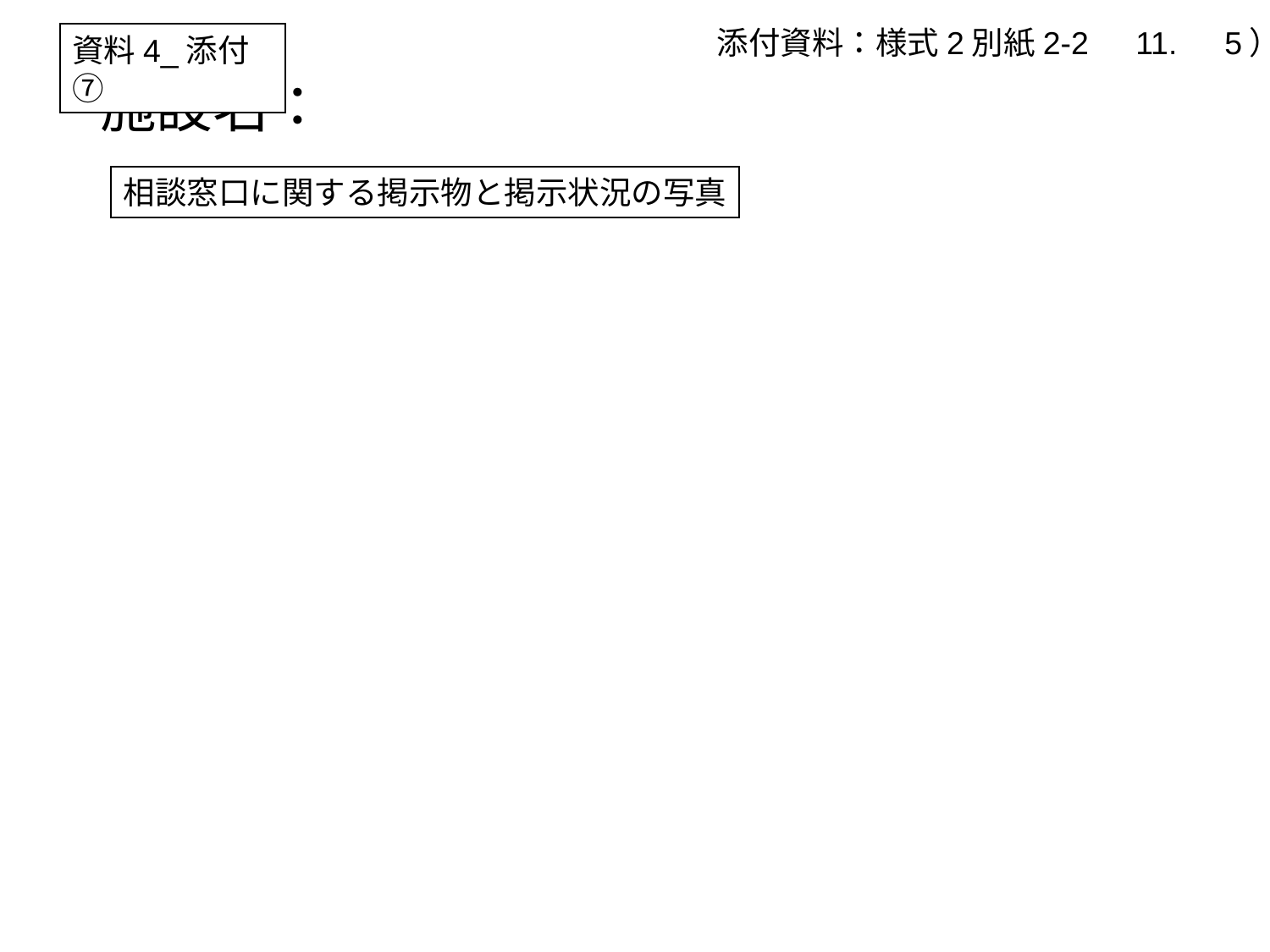

添付資料：様式2別紙2-2　11.　5）
資料4_添付⑦
# 施設名：
相談窓口に関する掲示物と掲示状況の写真